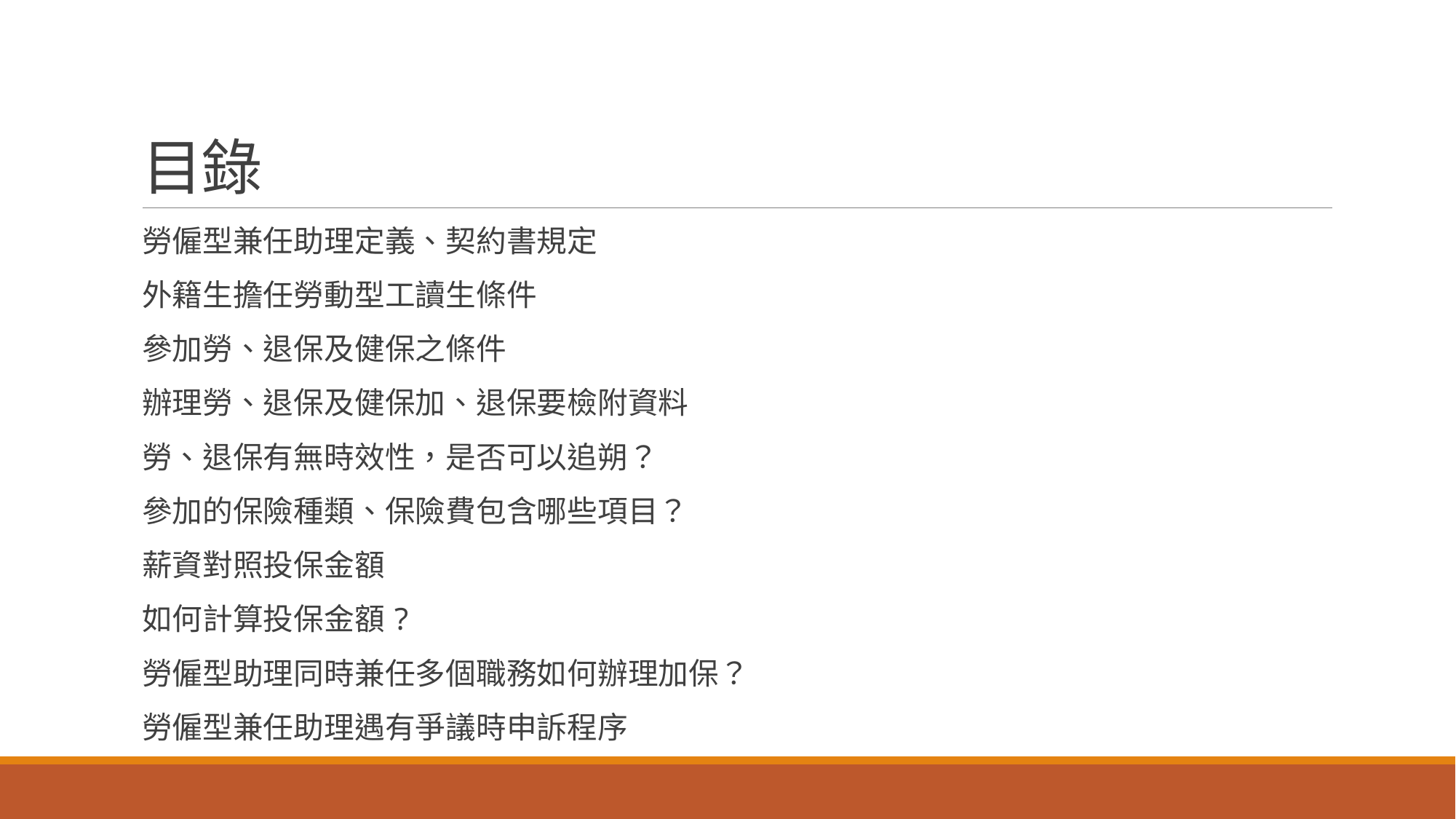

# 目錄
勞僱型兼任助理定義、契約書規定
外籍生擔任勞動型工讀生條件
參加勞、退保及健保之條件
辦理勞、退保及健保加、退保要檢附資料
勞、退保有無時效性，是否可以追朔？
參加的保險種類、保險費包含哪些項目？
薪資對照投保金額
如何計算投保金額?
勞僱型助理同時兼任多個職務如何辦理加保？
勞僱型兼任助理遇有爭議時申訴程序